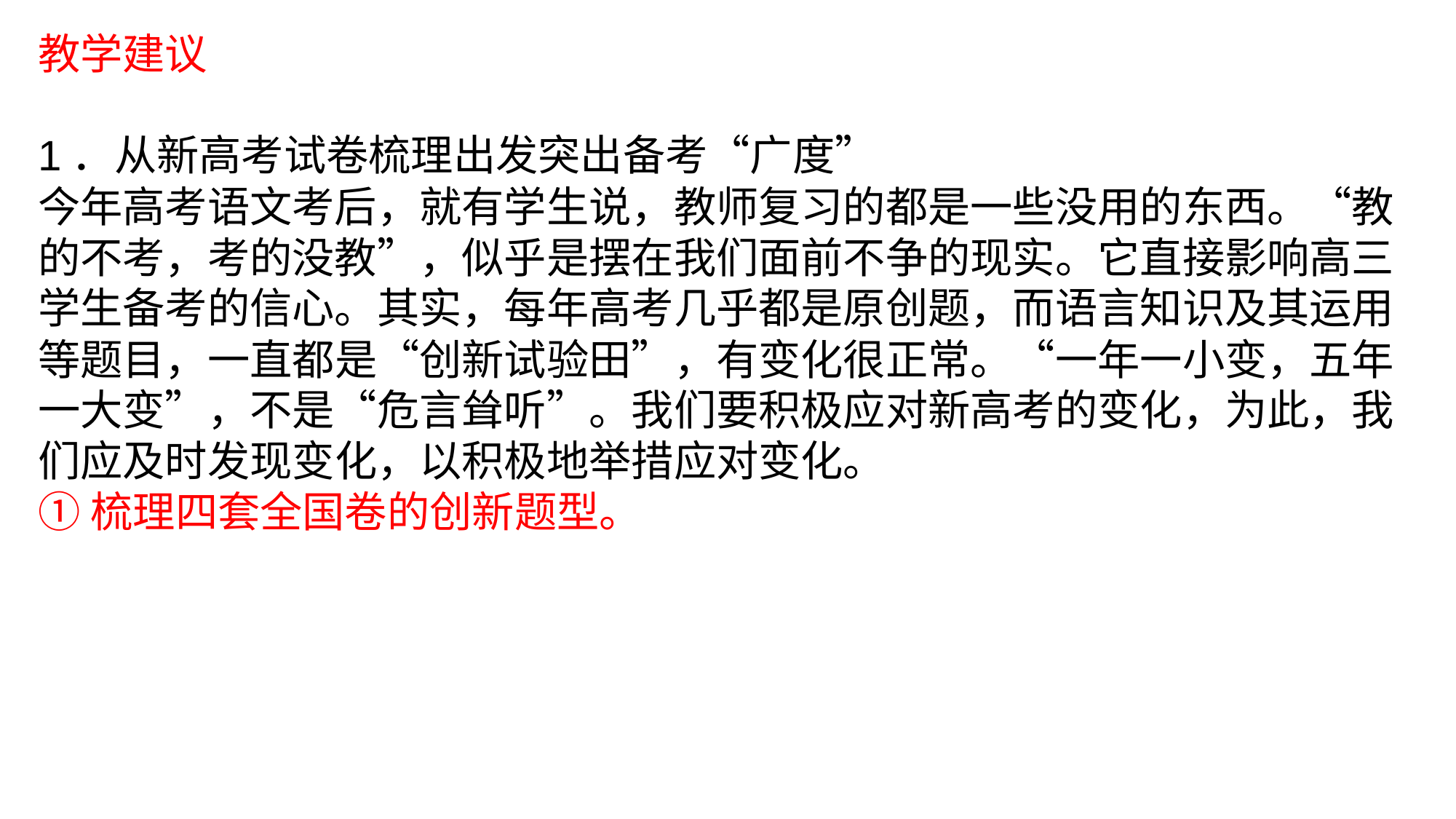

教学建议

1．从新高考试卷梳理出发突出备考“广度”
今年高考语文考后，就有学生说，教师复习的都是一些没用的东西。“教的不考，考的没教”，似乎是摆在我们面前不争的现实。它直接影响高三学生备考的信心。其实，每年高考几乎都是原创题，而语言知识及其运用等题目，一直都是“创新试验田”，有变化很正常。“一年一小变，五年一大变”，不是“危言耸听”。我们要积极应对新高考的变化，为此，我们应及时发现变化，以积极地举措应对变化。
①梳理四套全国卷的创新题型。